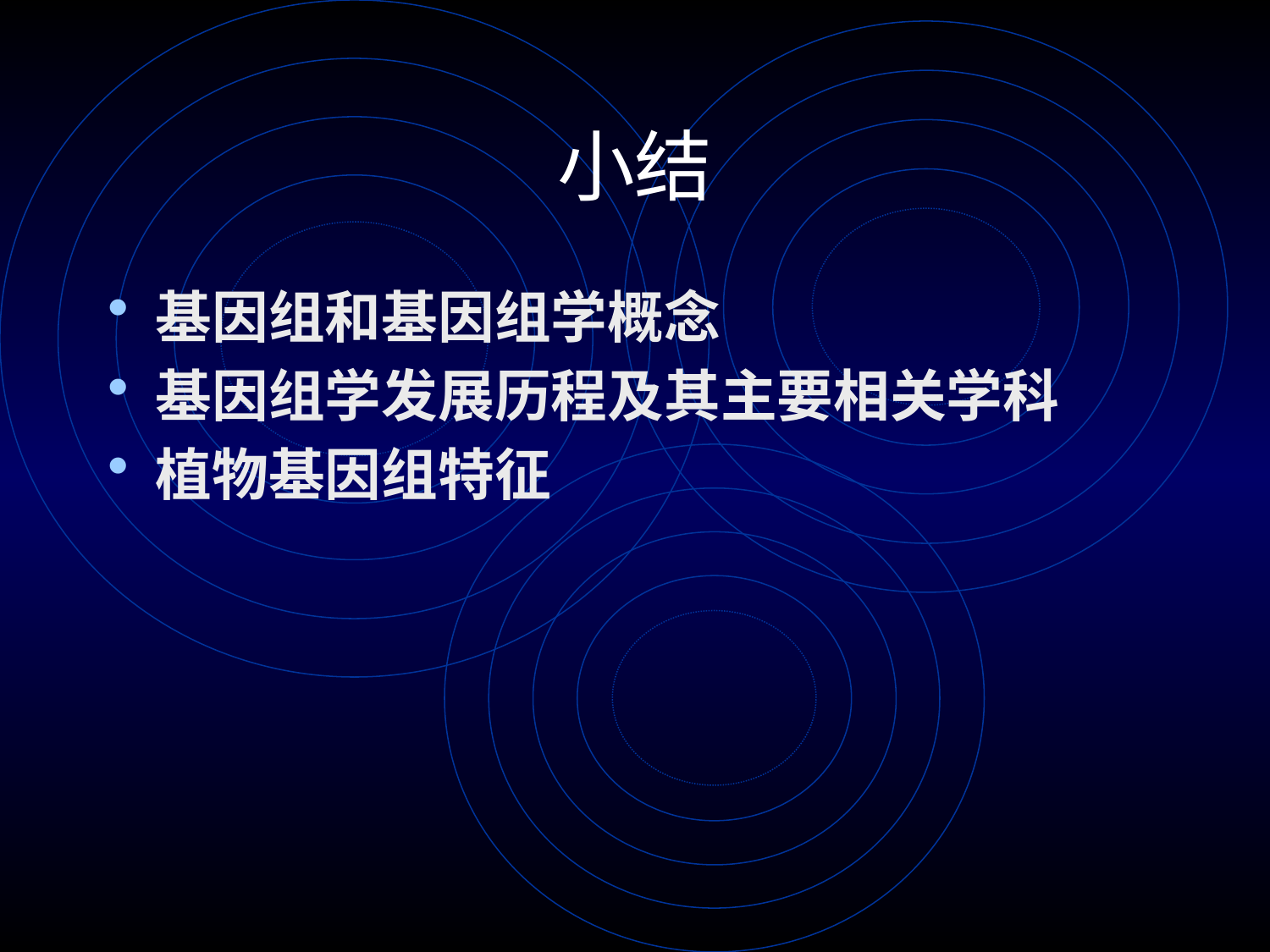

# 小结
基因组和基因组学概念
基因组学发展历程及其主要相关学科
植物基因组特征